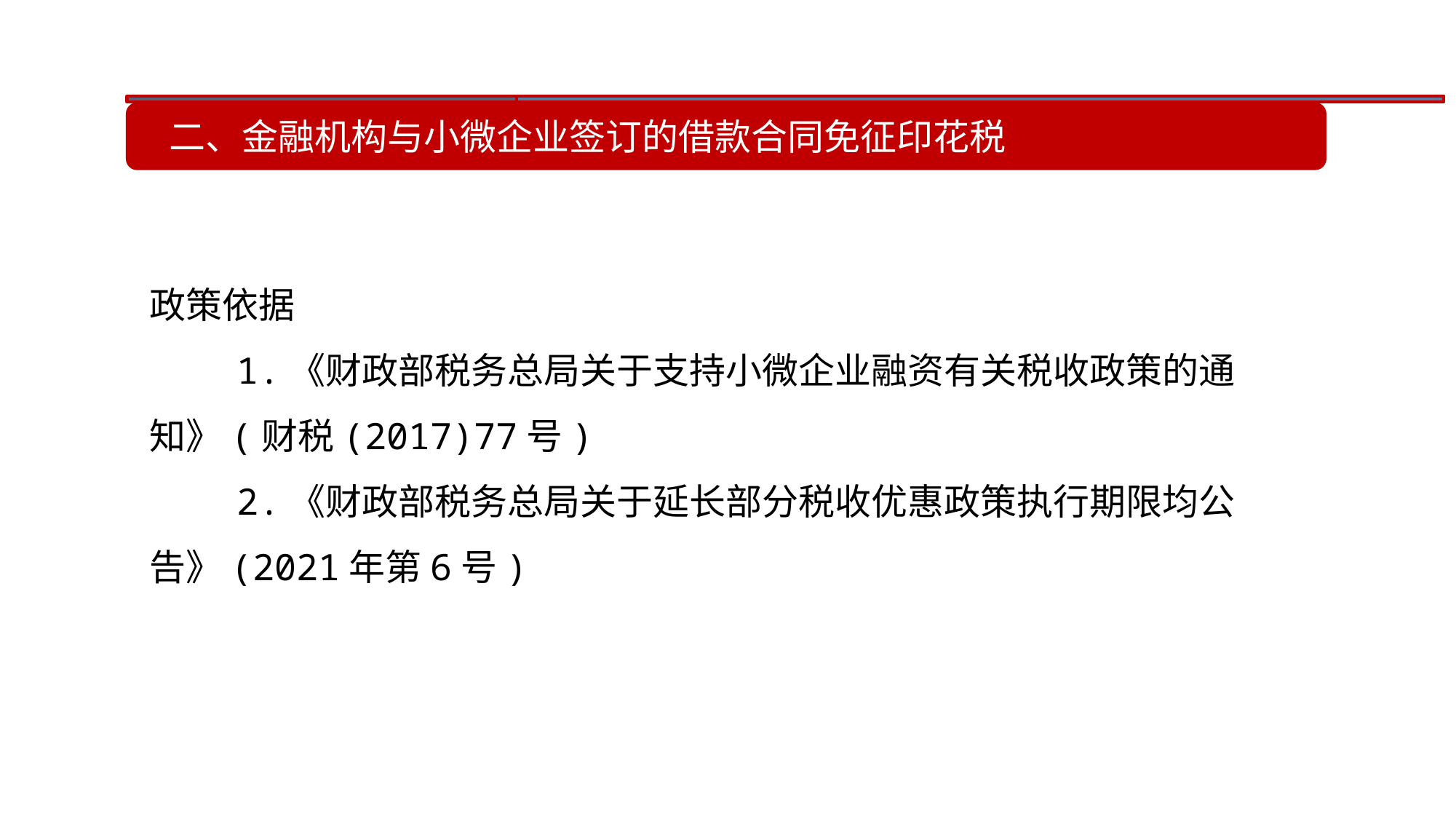

二、金融机构与小微企业签订的借款合同免征印花税
政策依据
    1.《财政部税务总局关于支持小微企业融资有关税收政策的通知》(财税(2017)77号)
    2.《财政部税务总局关于延长部分税收优惠政策执行期限均公告》(2021年第6号)